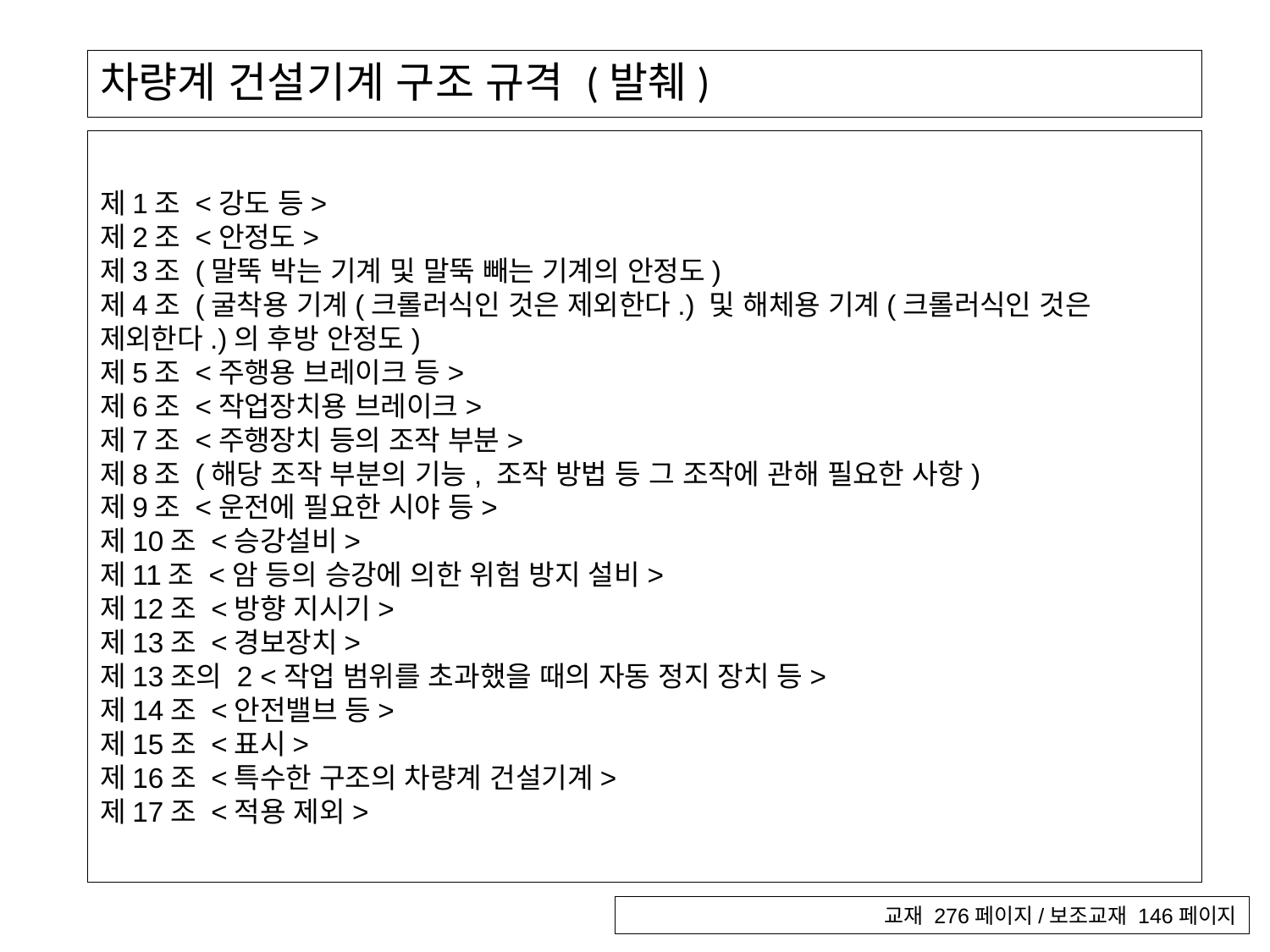

# 차량계 건설기계 구조 규격 (발췌)
제1조 <강도 등>
제2조 <안정도>
제3조 (말뚝 박는 기계 및 말뚝 빼는 기계의 안정도)
제4조 (굴착용 기계(크롤러식인 것은 제외한다.) 및 해체용 기계(크롤러식인 것은 제외한다.)의 후방 안정도)
제5조 <주행용 브레이크 등>
제6조 <작업장치용 브레이크>
제7조 <주행장치 등의 조작 부분>
제8조 (해당 조작 부분의 기능, 조작 방법 등 그 조작에 관해 필요한 사항)
제9조 <운전에 필요한 시야 등>
제10조 <승강설비>
제11조 <암 등의 승강에 의한 위험 방지 설비>
제12조 <방향 지시기>
제13조 <경보장치>
제13조의 2 <작업 범위를 초과했을 때의 자동 정지 장치 등>
제14조 <안전밸브 등>
제15조 <표시>
제16조 <특수한 구조의 차량계 건설기계>
제17조 <적용 제외>
교재 276페이지/보조교재 146페이지